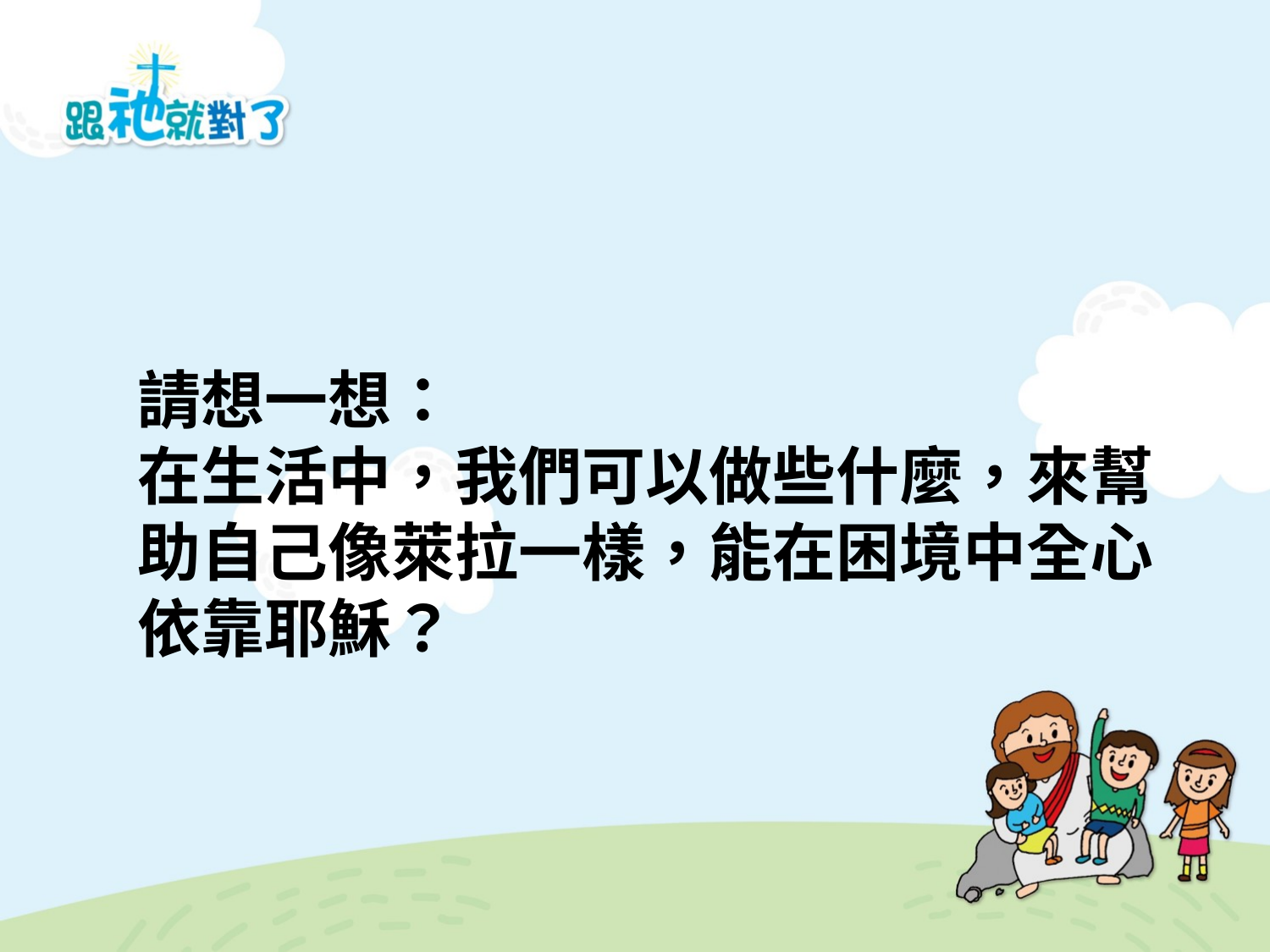

請想一想：
在生活中，我們可以做些什麼，來幫助自己像萊拉一樣，能在困境中全心依靠耶穌？